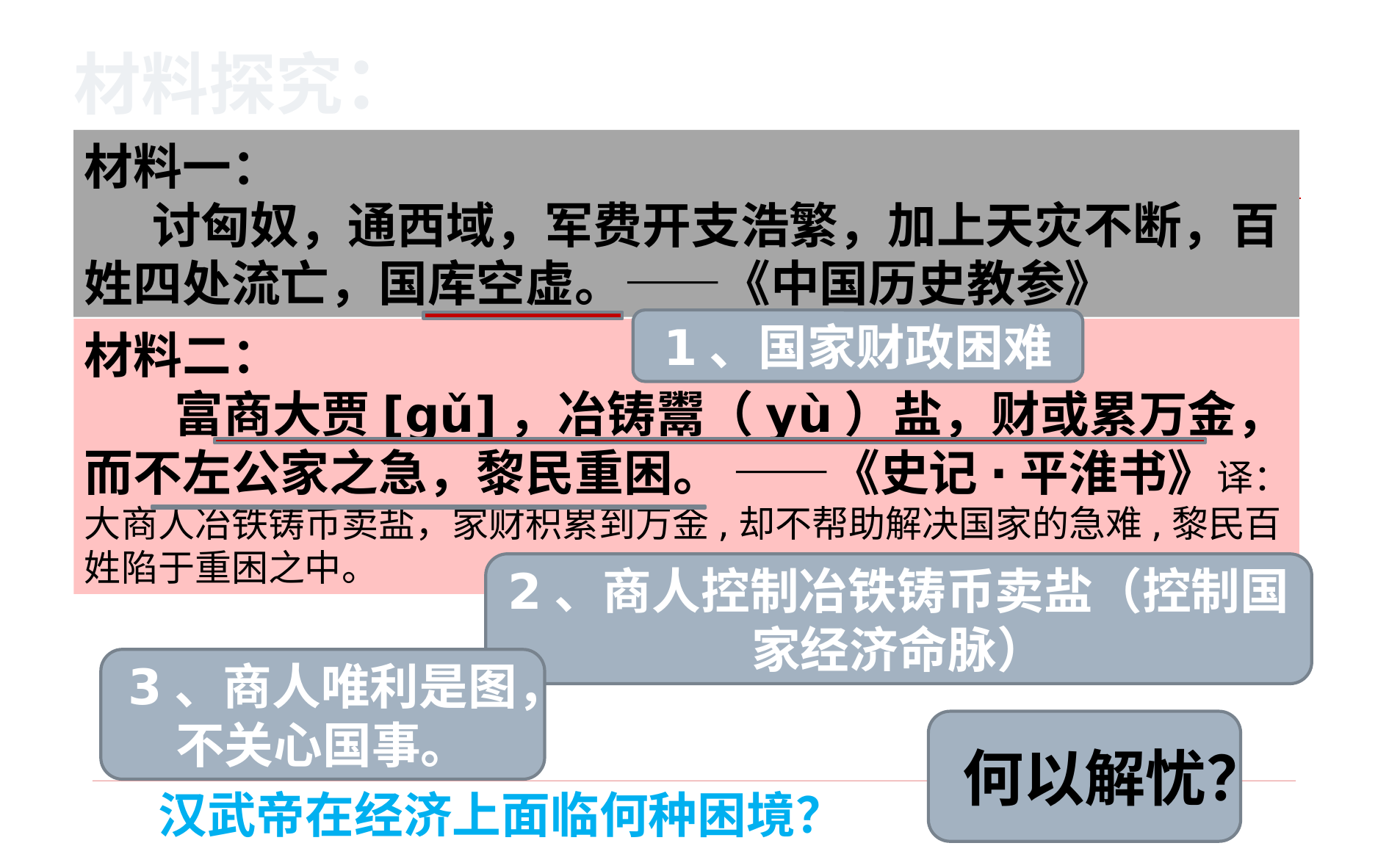

材料探究：
材料一：
     讨匈奴，通西域，军费开支浩繁，加上天灾不断，百姓四处流亡，国库空虚。——《中国历史教参》

1、国家财政困难
材料二：
       富商大贾[gǔ]，冶铸鬻（yù）盐，财或累万金，
而不左公家之急，黎民重困。 ——《史记·平淮书》译：大商人冶铁铸币卖盐，家财积累到万金,却不帮助解决国家的急难,黎民百姓陷于重困之中。

2、商人控制冶铁铸币卖盐（控制国家经济命脉）
3、商人唯利是图，不关心国事。
何以解忧？
汉武帝在经济上面临何种困境？